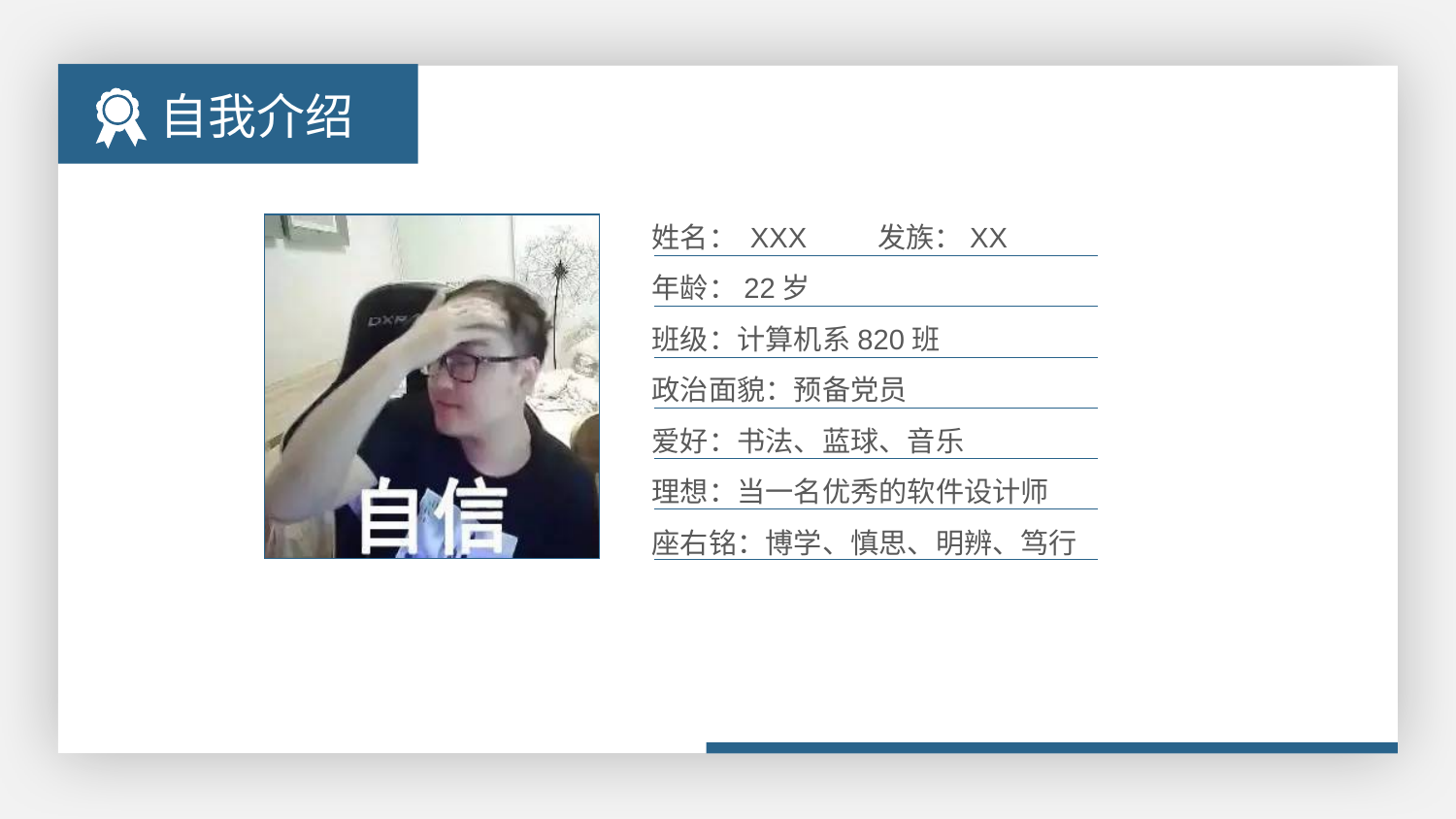

自我介绍

姓名： XXX        发族：XX
年龄：22岁
班级：计算机系820班
政治面貌：预备党员
爱好：书法、蓝球、音乐
理想：当一名优秀的软件设计师
座右铭：博学、慎思、明辨、笃行